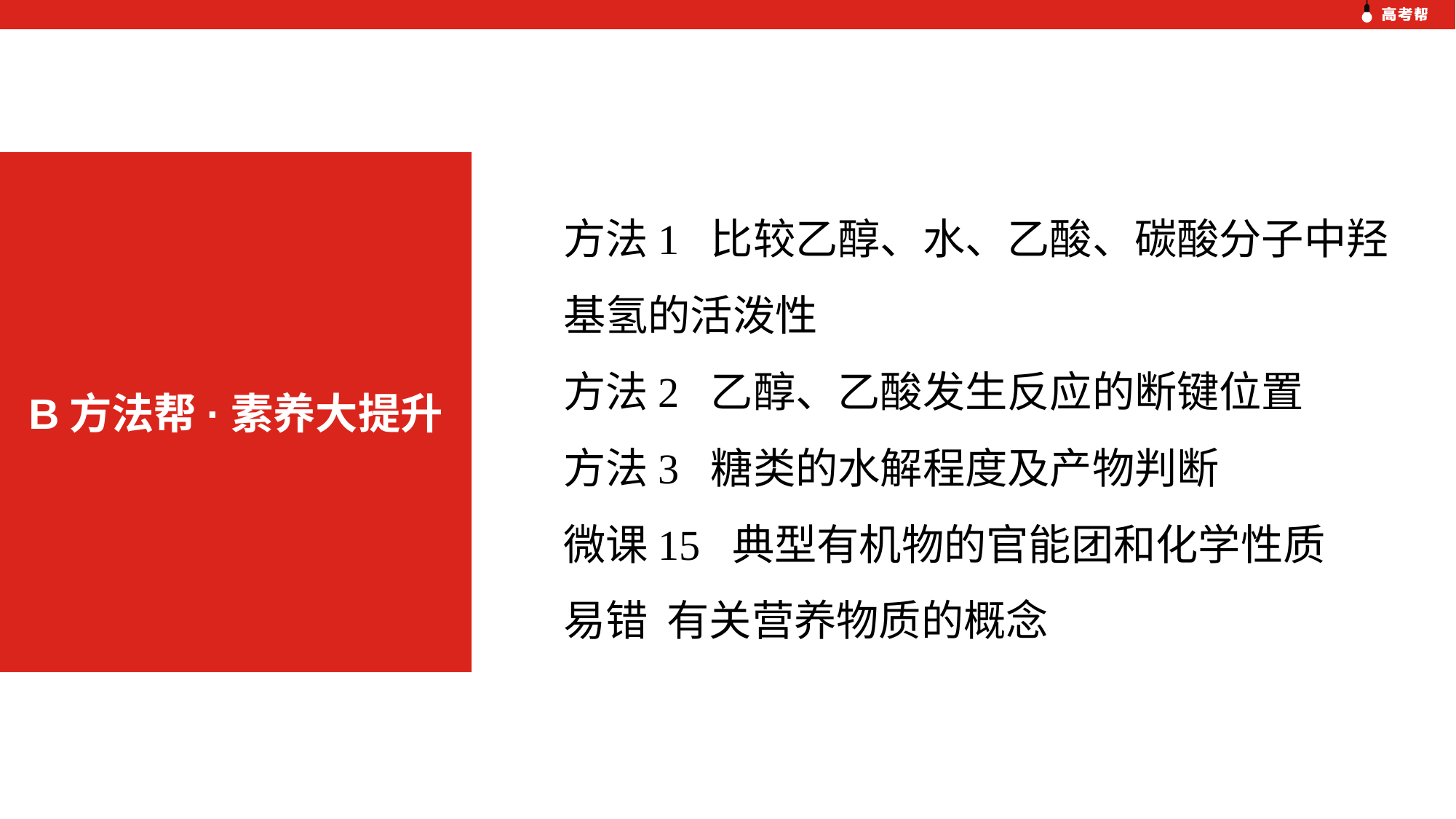

B方法帮·素养大提升
方法1  比较乙醇、水、乙酸、碳酸分子中羟基氢的活泼性
方法2  乙醇、乙酸发生反应的断键位置
方法3  糖类的水解程度及产物判断
微课15  典型有机物的官能团和化学性质
易错  有关营养物质的概念